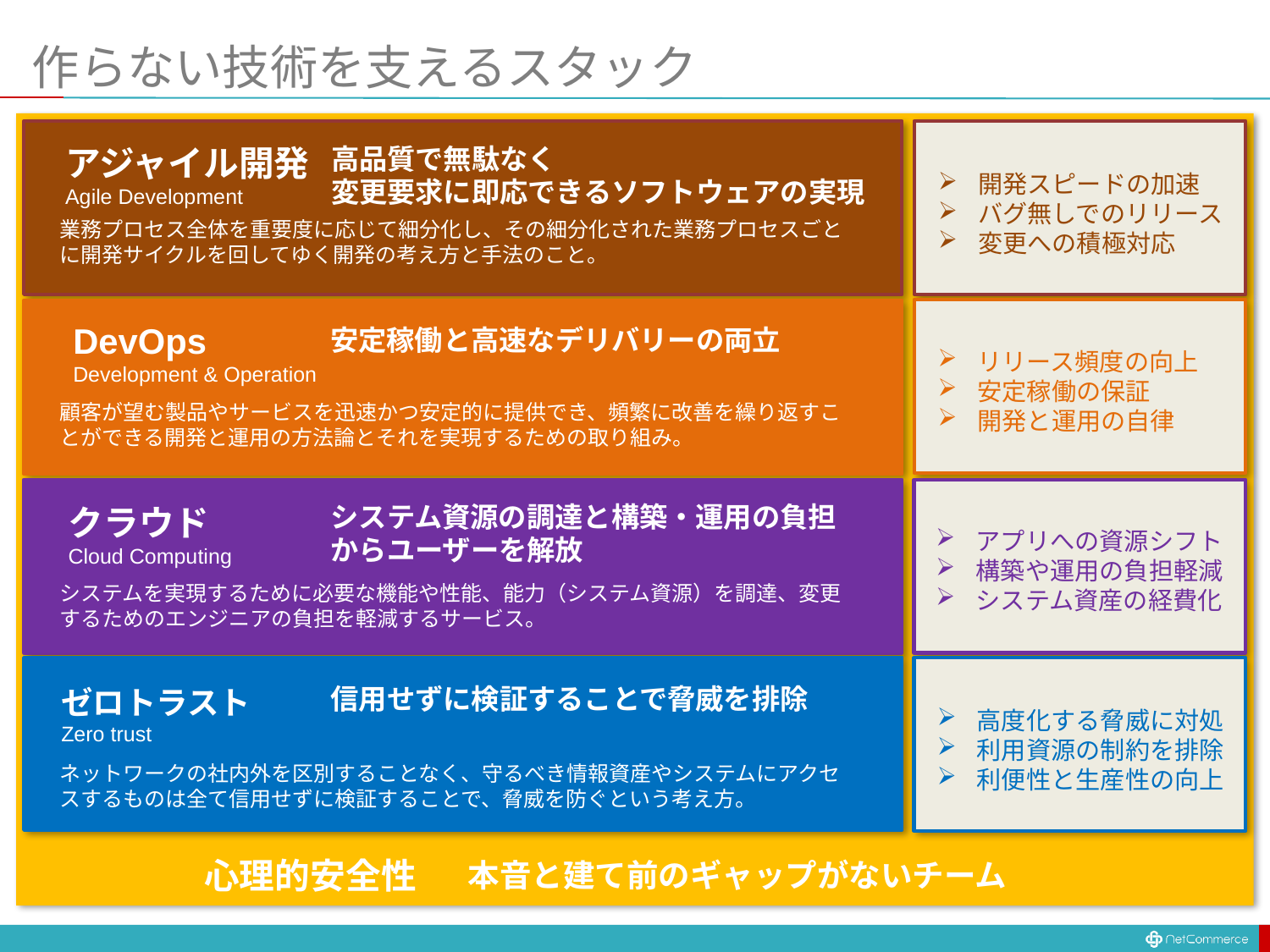

# 作らない技術を支えるスタック

心理的安全性
本音と建て前のギャップがないチーム

高品質で無駄なく
変更要求に即応できるソフトウェアの実現
アジャイル開発
Agile Development
開発スピードの加速
バグ無しでのリリース
変更への積極対応
業務プロセス全体を重要度に応じて細分化し、その細分化された業務プロセスごとに開発サイクルを回してゆく開発の考え方と手法のこと。

DevOps
Development & Operation
安定稼働と高速なデリバリーの両立
リリース頻度の向上
安定稼働の保証
開発と運用の自律
顧客が望む製品やサービスを迅速かつ安定的に提供でき、頻繁に改善を繰り返すことができる開発と運用の方法論とそれを実現するための取り組み。

システム資源の調達と構築・運用の負担
からユーザーを解放
クラウド
Cloud Computing
アプリへの資源シフト
構築や運用の負担軽減
システム資産の経費化
システムを実現するために必要な機能や性能、能力（システム資源）を調達、変更するためのエンジニアの負担を軽減するサービス。

信用せずに検証することで脅威を排除
ゼロトラスト
Zero trust
高度化する脅威に対処
利用資源の制約を排除
利便性と生産性の向上
ネットワークの社内外を区別することなく、守るべき情報資産やシステムにアクセスするものは全て信用せずに検証することで、脅威を防ぐという考え方。